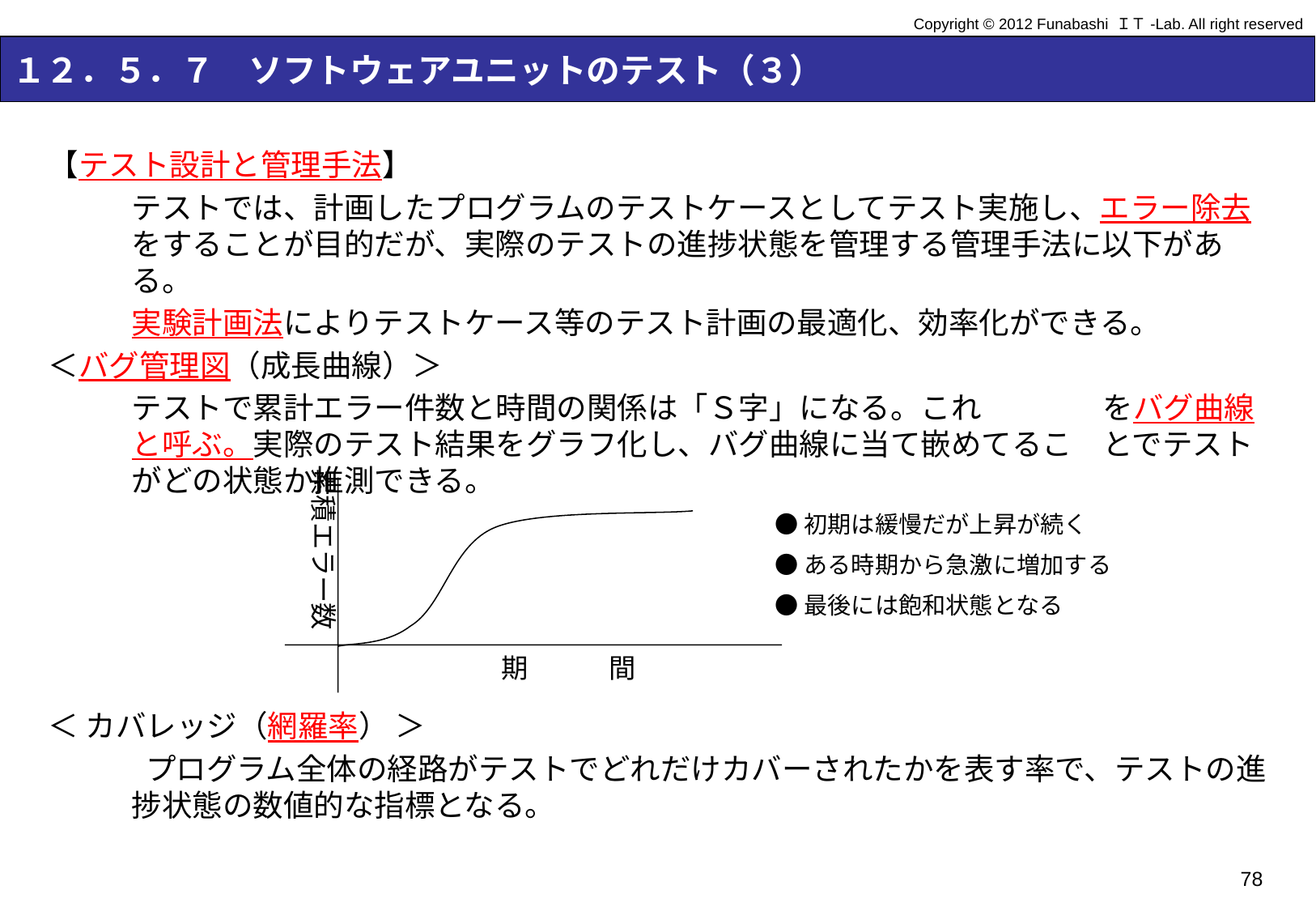

Copyright © 2012 Funabashi ＩＴ-Lab. All right reserved
# １２．５．７　ソフトウェアユニットのテスト（３）
【テスト設計と管理手法】
テストでは、計画したプログラムのテストケースとしてテスト実施し、エラー除去をすることが目的だが、実際のテストの進捗状態を管理する管理手法に以下がある。
実験計画法によりテストケース等のテスト計画の最適化、効率化ができる。
＜バグ管理図（成長曲線）＞
テストで累計エラー件数と時間の関係は「Ｓ字」になる。これ	をバグ曲線と呼ぶ。実際のテスト結果をグラフ化し、バグ曲線に当て嵌めてるこ	とでテストがどの状態か推測できる。
●初期は緩慢だが上昇が続く
●ある時期から急激に増加する
●最後には飽和状態となる

＜ カバレッジ（網羅率） ＞
 プログラム全体の経路がテストでどれだけカバーされたかを表す率で、テストの進捗状態の数値的な指標となる。
累積エラー数

期　　　間
78